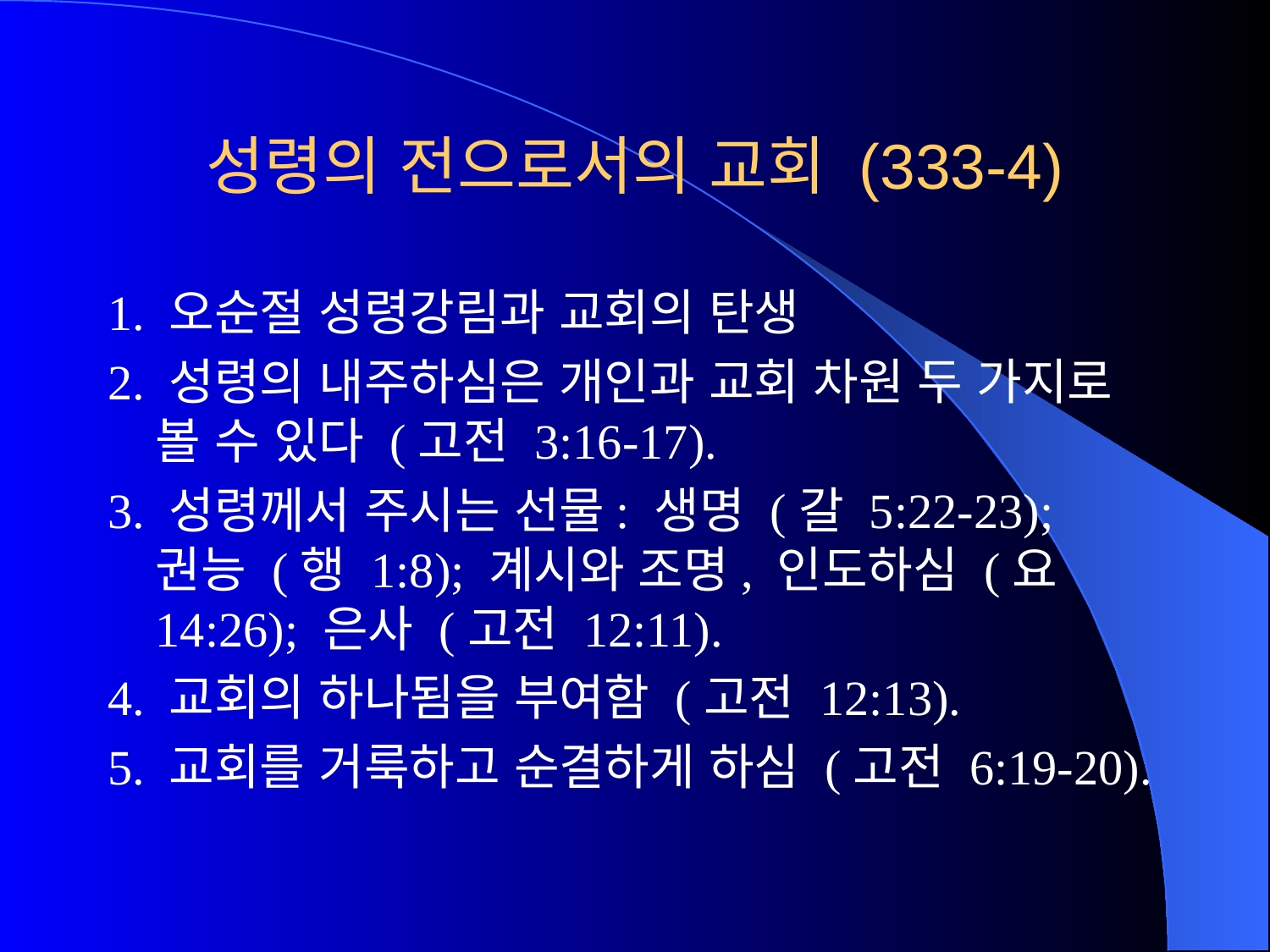

# 성령의 전으로서의 교회 (333-4)
1. 오순절 성령강림과 교회의 탄생
2. 성령의 내주하심은 개인과 교회 차원 두 가지로 볼 수 있다 (고전 3:16-17).
3. 성령께서 주시는 선물: 생명 (갈 5:22-23); 권능 (행 1:8); 계시와 조명, 인도하심 (요 14:26); 은사 (고전 12:11).
4. 교회의 하나됨을 부여함 (고전 12:13).
5. 교회를 거룩하고 순결하게 하심 (고전 6:19-20).